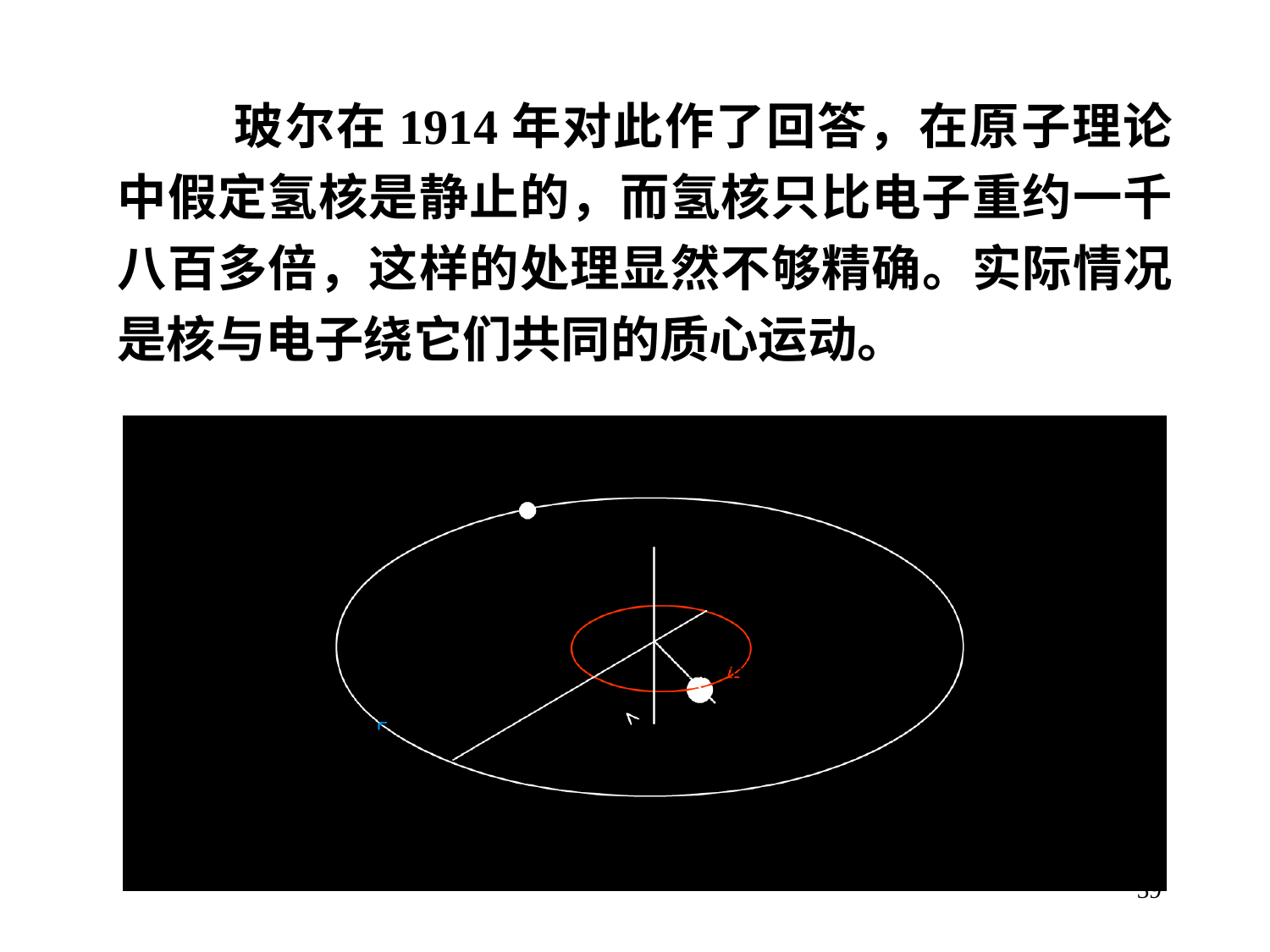

玻尔在1914年对此作了回答，在原子理论中假定氢核是静止的，而氢核只比电子重约一千八百多倍，这样的处理显然不够精确。实际情况是核与电子绕它们共同的质心运动。
39